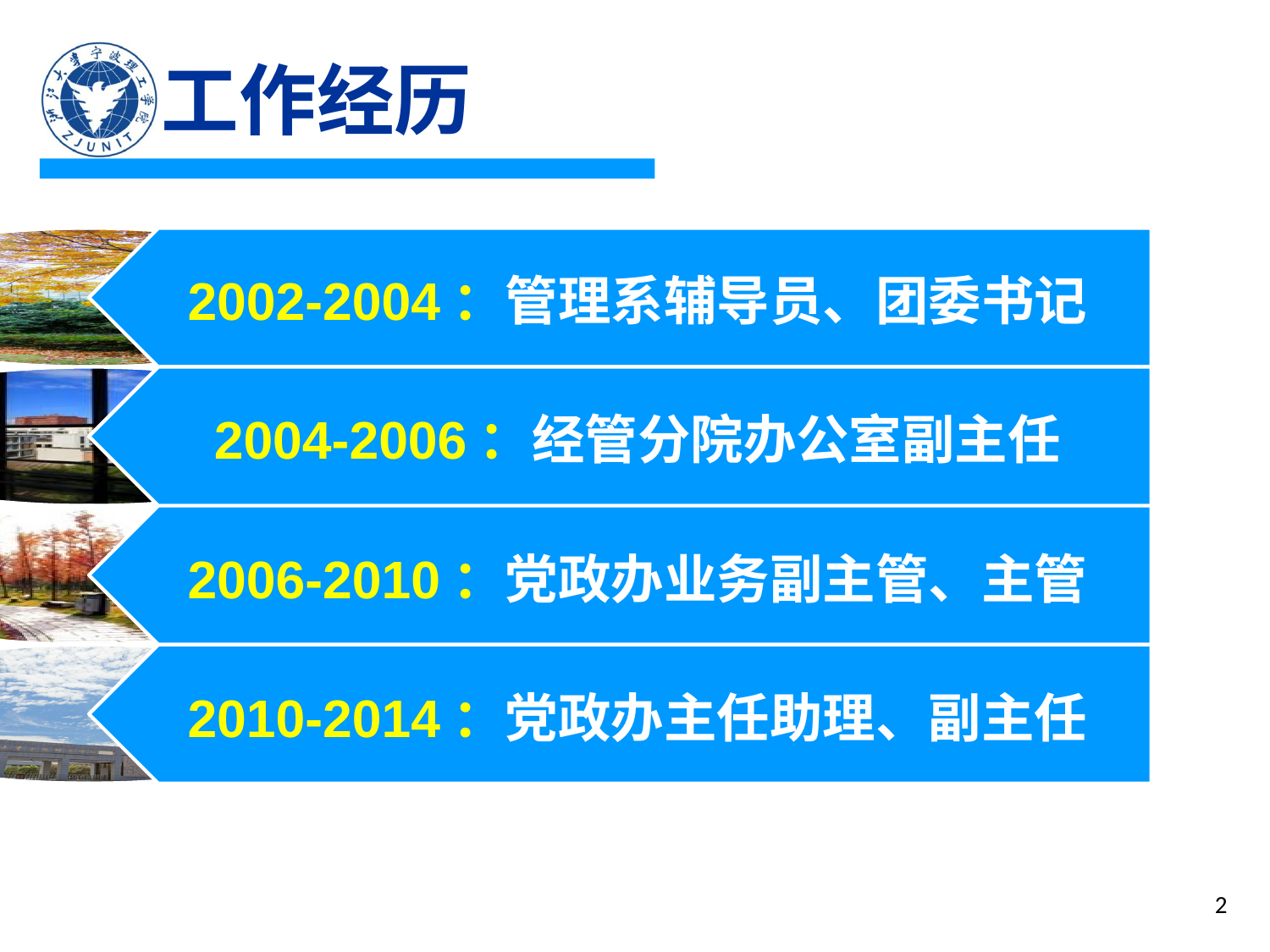

# 工作经历
2002-2004：管理系辅导员、团委书记
2004-2006：经管分院办公室副主任
2006-2010：党政办业务副主管、主管
2010-2014：党政办主任助理、副主任
2